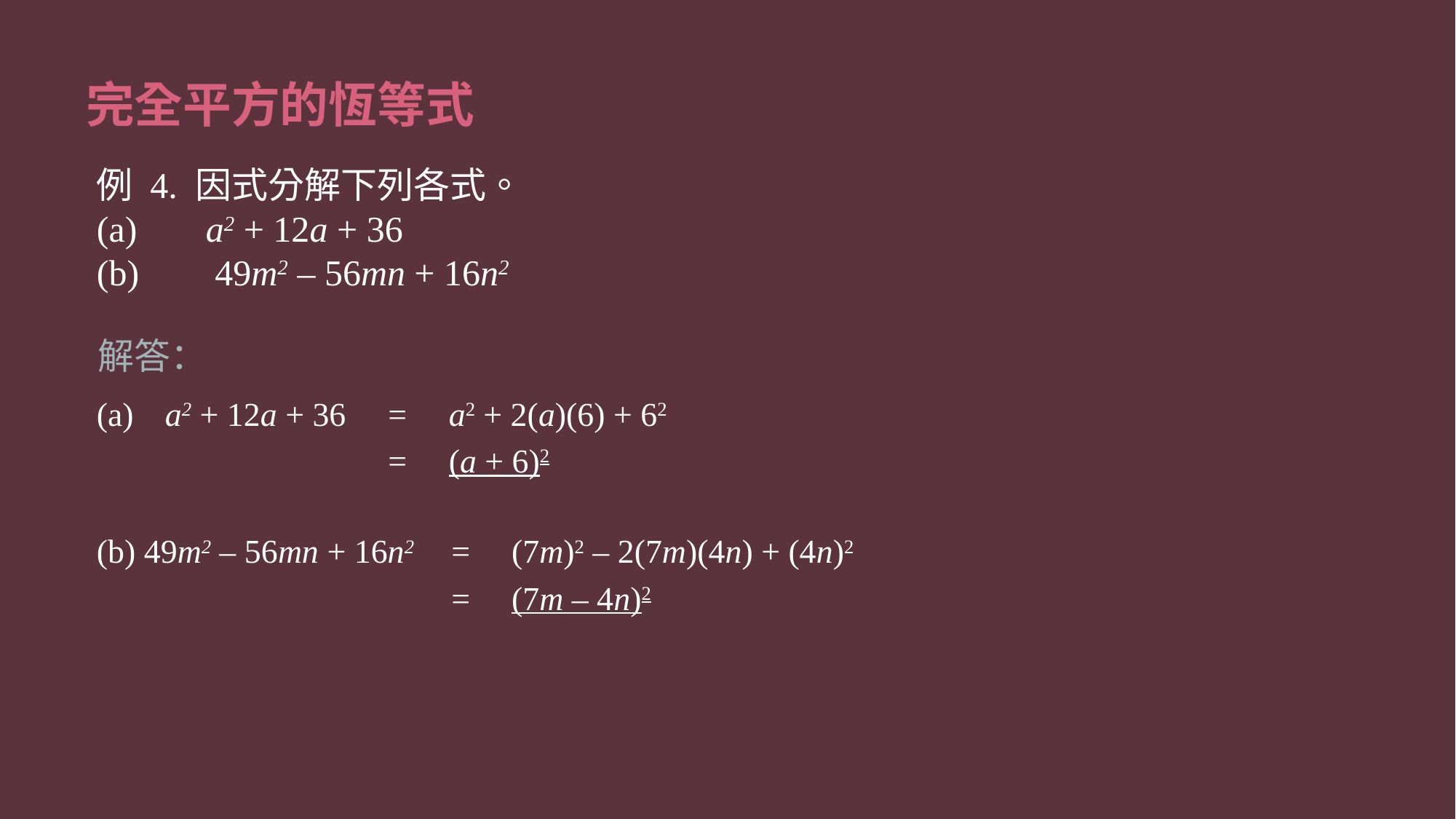

# 完全平方的恆等式
例 4. 因式分解下列各式。
(a)	a2 + 12a + 36
(b)	 49m2 – 56mn + 16n2
解答：
(a)	 a2 + 12a + 36 	=	 a2 + 2(a)(6) + 62
		=	 (a + 6)2
(b)	 49m2 – 56mn + 16n2 	=	 (7m)2 – 2(7m)(4n) + (4n)2
		=	 (7m – 4n)2